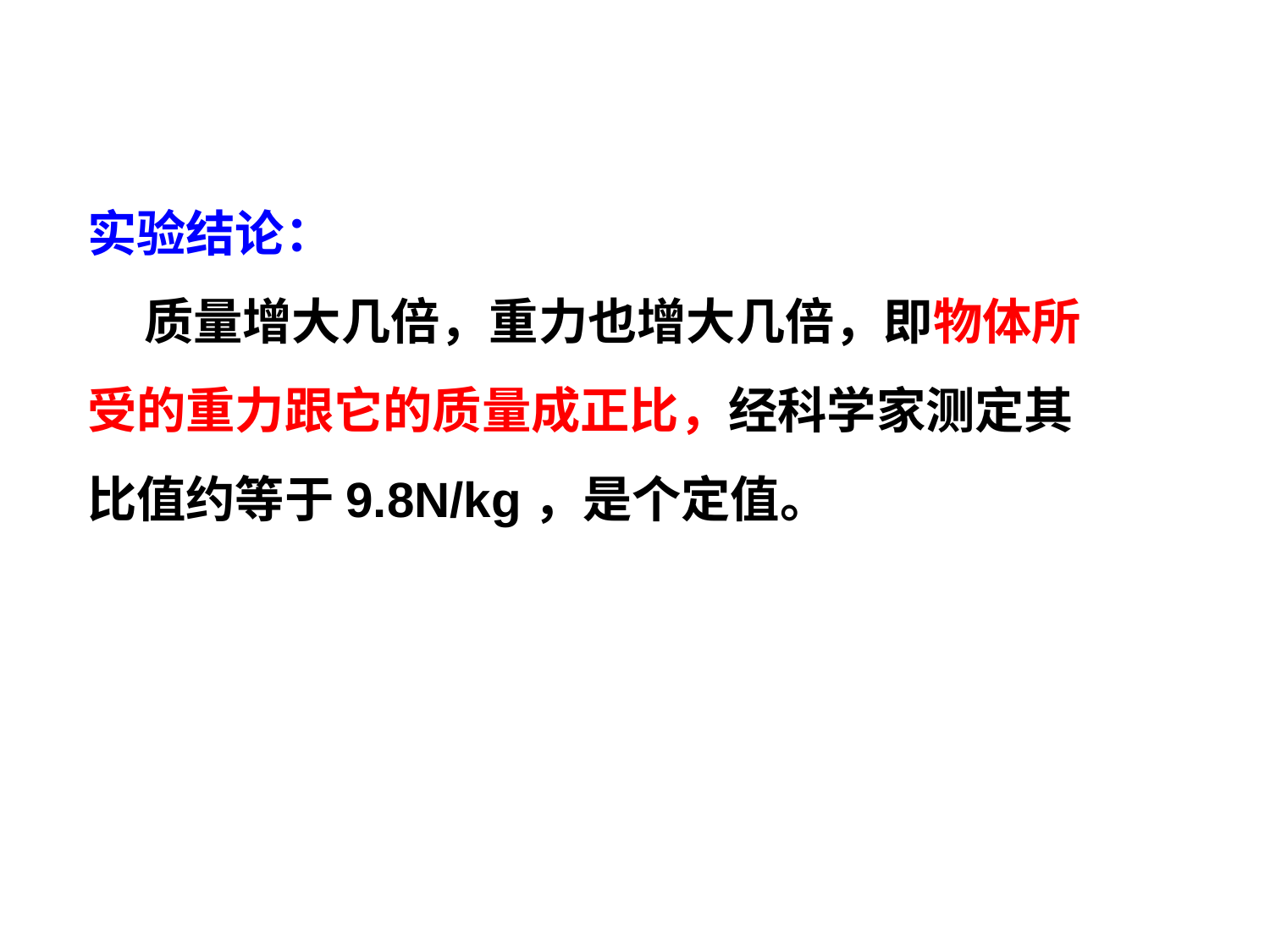

实验结论：
    质量增大几倍，重力也增大几倍，即物体所受的重力跟它的质量成正比，经科学家测定其比值约等于9.8N/kg，是个定值。